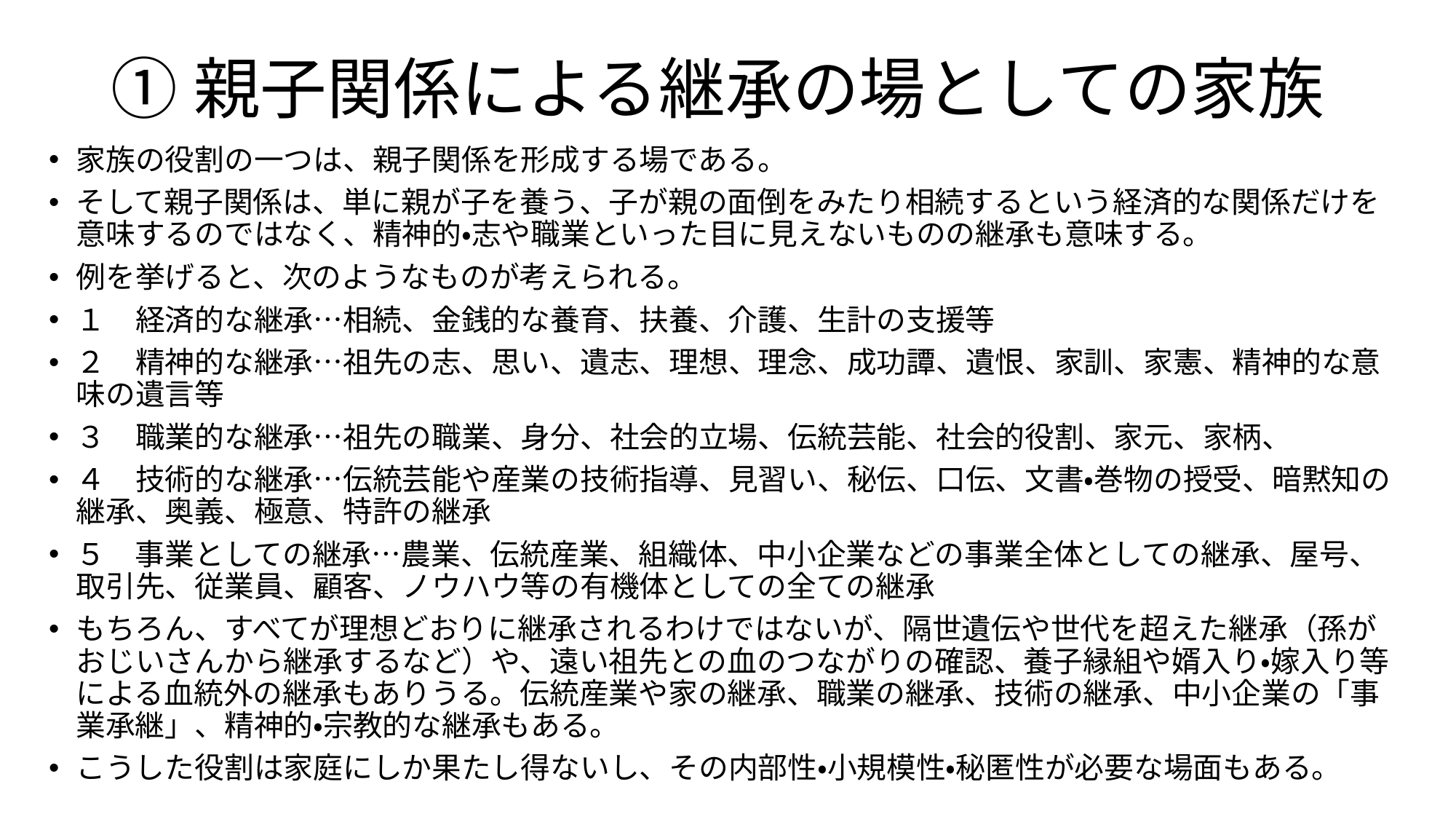

# ①親子関係による継承の場としての家族
家族の役割の一つは、親子関係を形成する場である。
そして親子関係は、単に親が子を養う、子が親の面倒をみたり相続するという経済的な関係だけを意味するのではなく、精神的・志や職業といった目に見えないものの継承も意味する。
例を挙げると、次のようなものが考えられる。
１　経済的な継承…相続、金銭的な養育、扶養、介護、生計の支援等
２　精神的な継承…祖先の志、思い、遺志、理想、理念、成功譚、遺恨、家訓、家憲、精神的な意味の遺言等
３　職業的な継承…祖先の職業、身分、社会的立場、伝統芸能、社会的役割、家元、家柄、
４　技術的な継承…伝統芸能や産業の技術指導、見習い、秘伝、口伝、文書・巻物の授受、暗黙知の継承、奥義、極意、特許の継承
５　事業としての継承…農業、伝統産業、組織体、中小企業などの事業全体としての継承、屋号、取引先、従業員、顧客、ノウハウ等の有機体としての全ての継承
もちろん、すべてが理想どおりに継承されるわけではないが、隔世遺伝や世代を超えた継承（孫がおじいさんから継承するなど）や、遠い祖先との血のつながりの確認、養子縁組や婿入り・嫁入り等による血統外の継承もありうる。伝統産業や家の継承、職業の継承、技術の継承、中小企業の「事業承継」、精神的・宗教的な継承もある。
こうした役割は家庭にしか果たし得ないし、その内部性・小規模性・秘匿性が必要な場面もある。